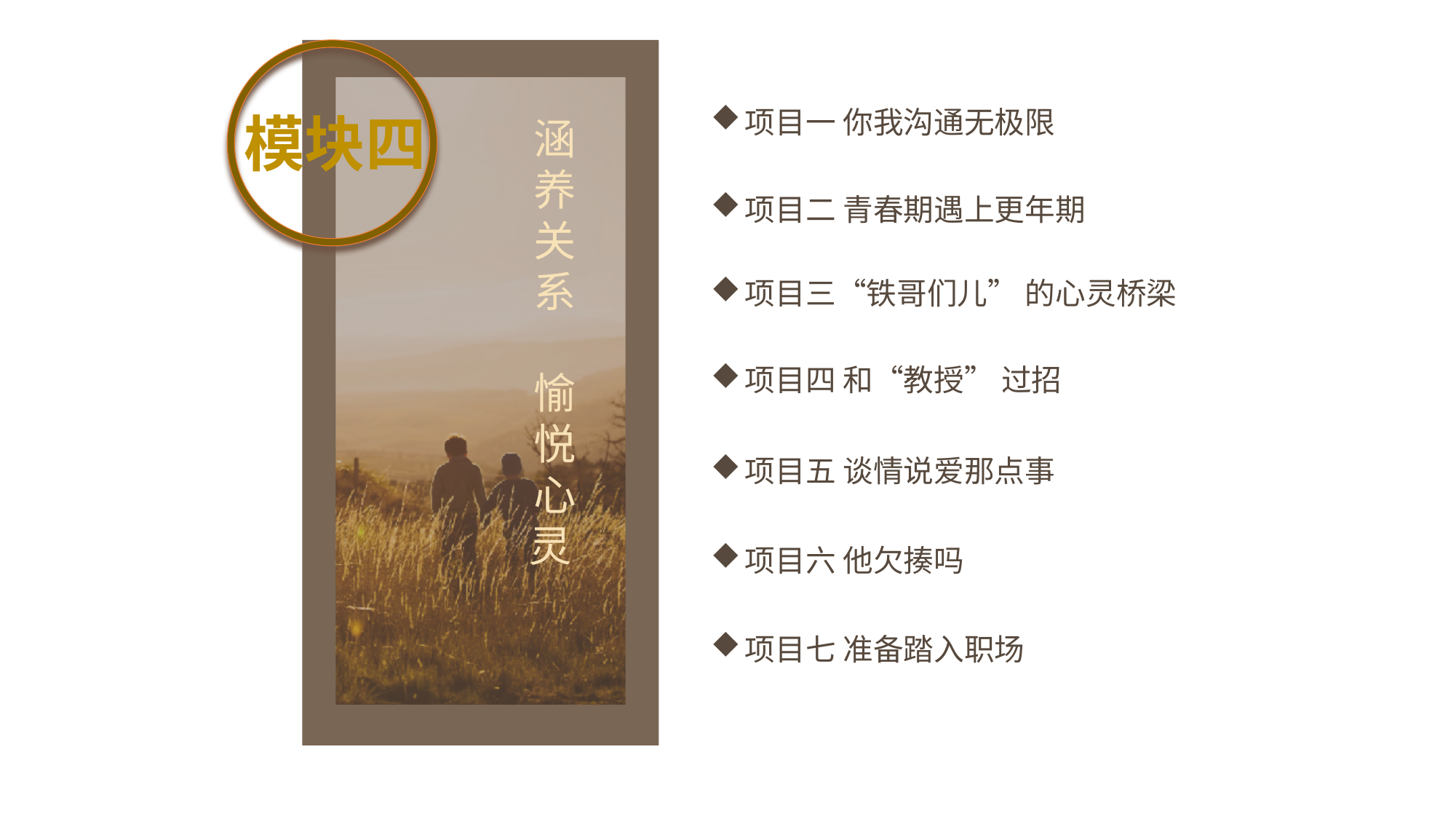

项目一 你我沟通无极限
模块四
涵养关系

愉悦心灵
项目二 青春期遇上更年期
项目三“铁哥们儿” 的心灵桥梁
项目四 和“教授” 过招
项目五 谈情说爱那点事
项目六 他欠揍吗
项目七 准备踏入职场